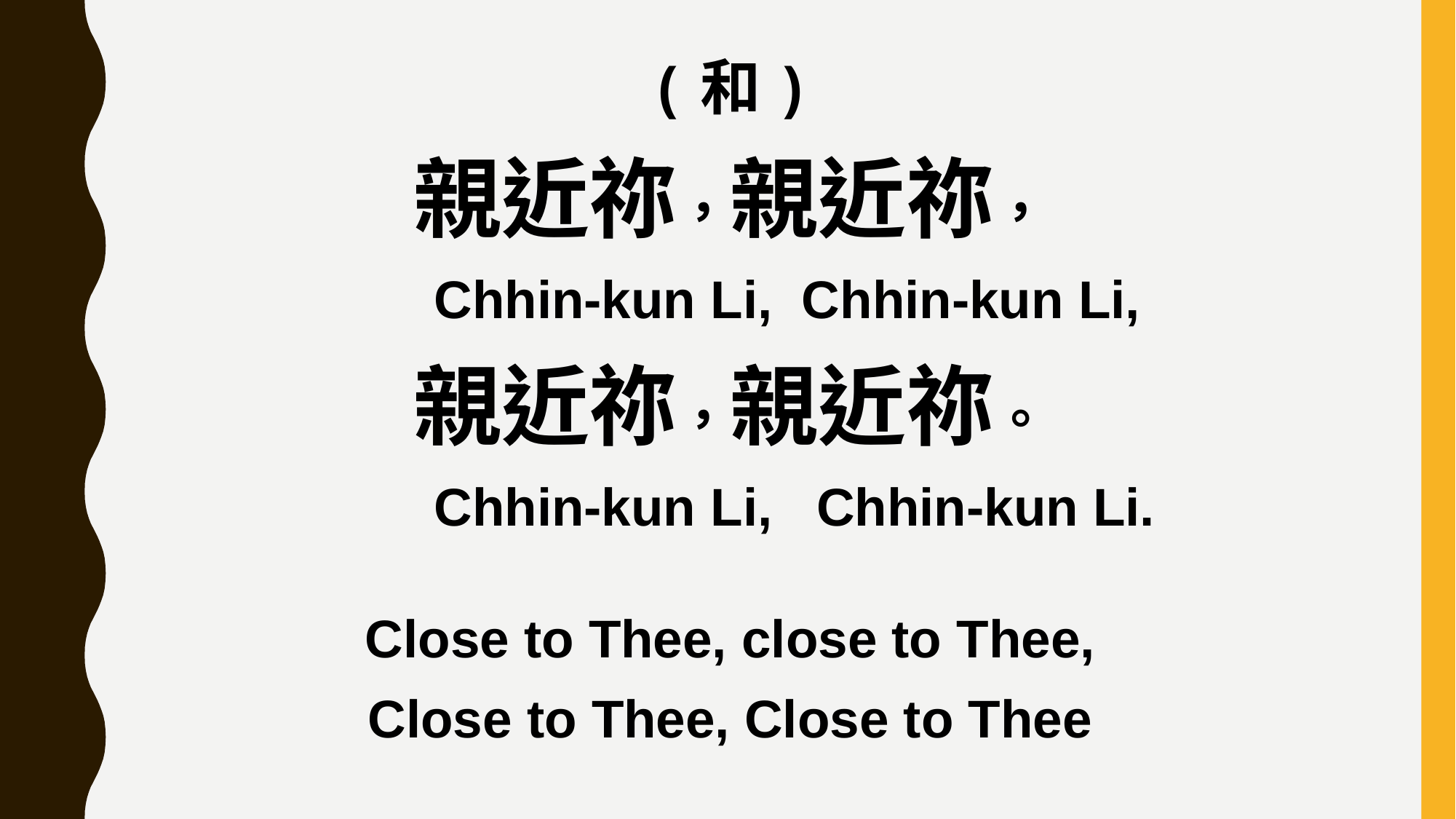

(和)
親近祢，親近祢，
                Chhin-kun Li,  Chhin-kun Li,
親近祢，親近祢。
                Chhin-kun Li,   Chhin-kun Li.

Close to Thee, close to Thee,
Close to Thee, Close to Thee